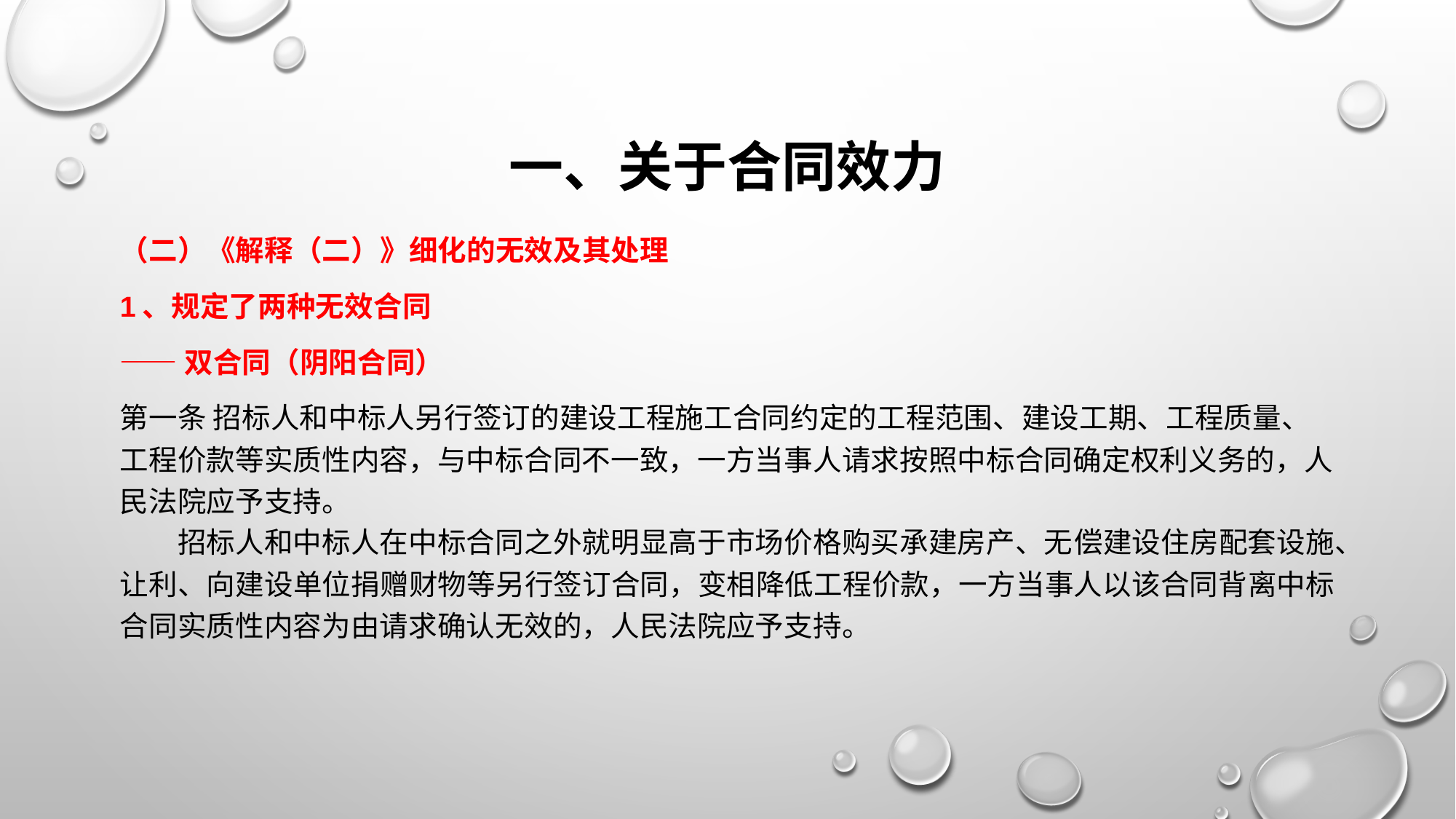

# 一、关于合同效力
（二）《解释（二）》细化的无效及其处理
1、规定了两种无效合同
——双合同（阴阳合同）
第一条 招标人和中标人另行签订的建设工程施工合同约定的工程范围、建设工期、工程质量、工程价款等实质性内容，与中标合同不一致，一方当事人请求按照中标合同确定权利义务的，人民法院应予支持。
　　招标人和中标人在中标合同之外就明显高于市场价格购买承建房产、无偿建设住房配套设施、让利、向建设单位捐赠财物等另行签订合同，变相降低工程价款，一方当事人以该合同背离中标合同实质性内容为由请求确认无效的，人民法院应予支持。